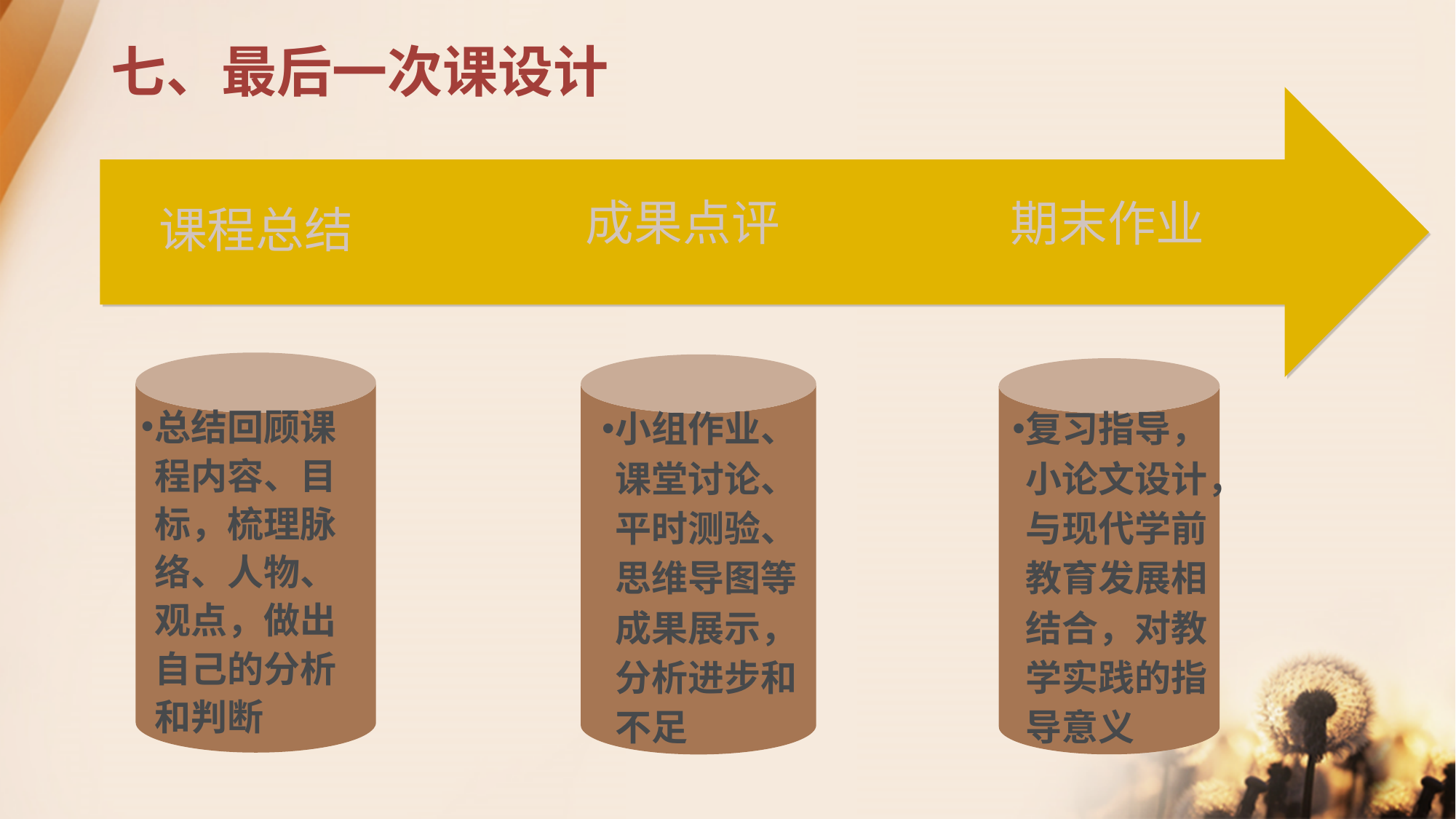

# 七、最后一次课设计

课程总结
成果点评
期末作业

总结回顾课程内容、目标，梳理脉络、人物、观点，做出自己的分析和判断
小组作业、课堂讨论、平时测验、思维导图等成果展示，分析进步和不足
复习指导，小论文设计，与现代学前教育发展相结合，对教学实践的指导意义